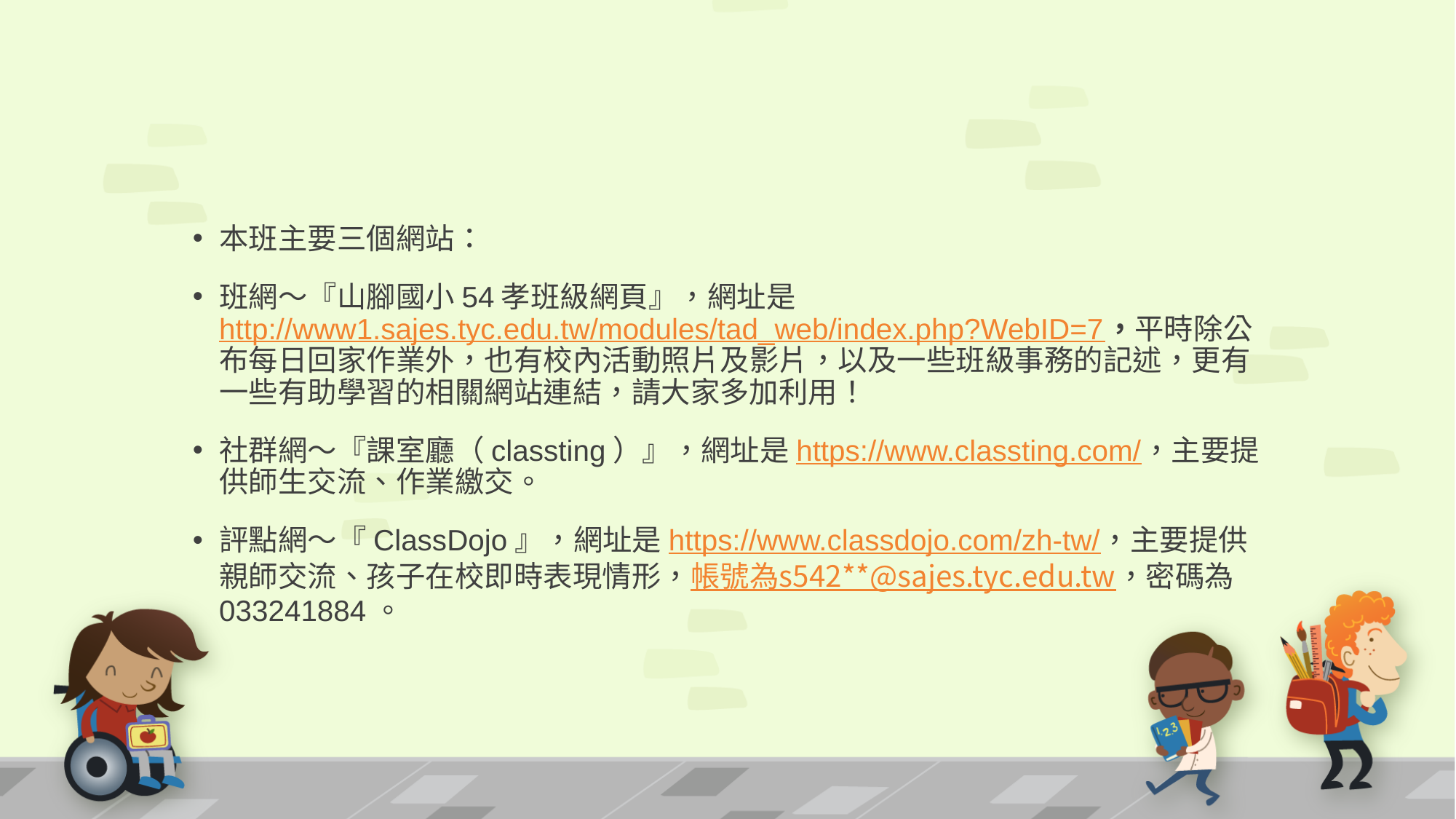

#
本班主要三個網站：
班網～『山腳國小54孝班級網頁』，網址是http://www1.sajes.tyc.edu.tw/modules/tad_web/index.php?WebID=7，平時除公布每日回家作業外，也有校內活動照片及影片，以及一些班級事務的記述，更有一些有助學習的相關網站連結，請大家多加利用！
社群網～『課室廳（classting）』，網址是https://www.classting.com/，主要提供師生交流、作業繳交。
評點網～『ClassDojo』，網址是https://www.classdojo.com/zh-tw/，主要提供親師交流、孩子在校即時表現情形，帳號為s542**@sajes.tyc.edu.tw，密碼為033241884。